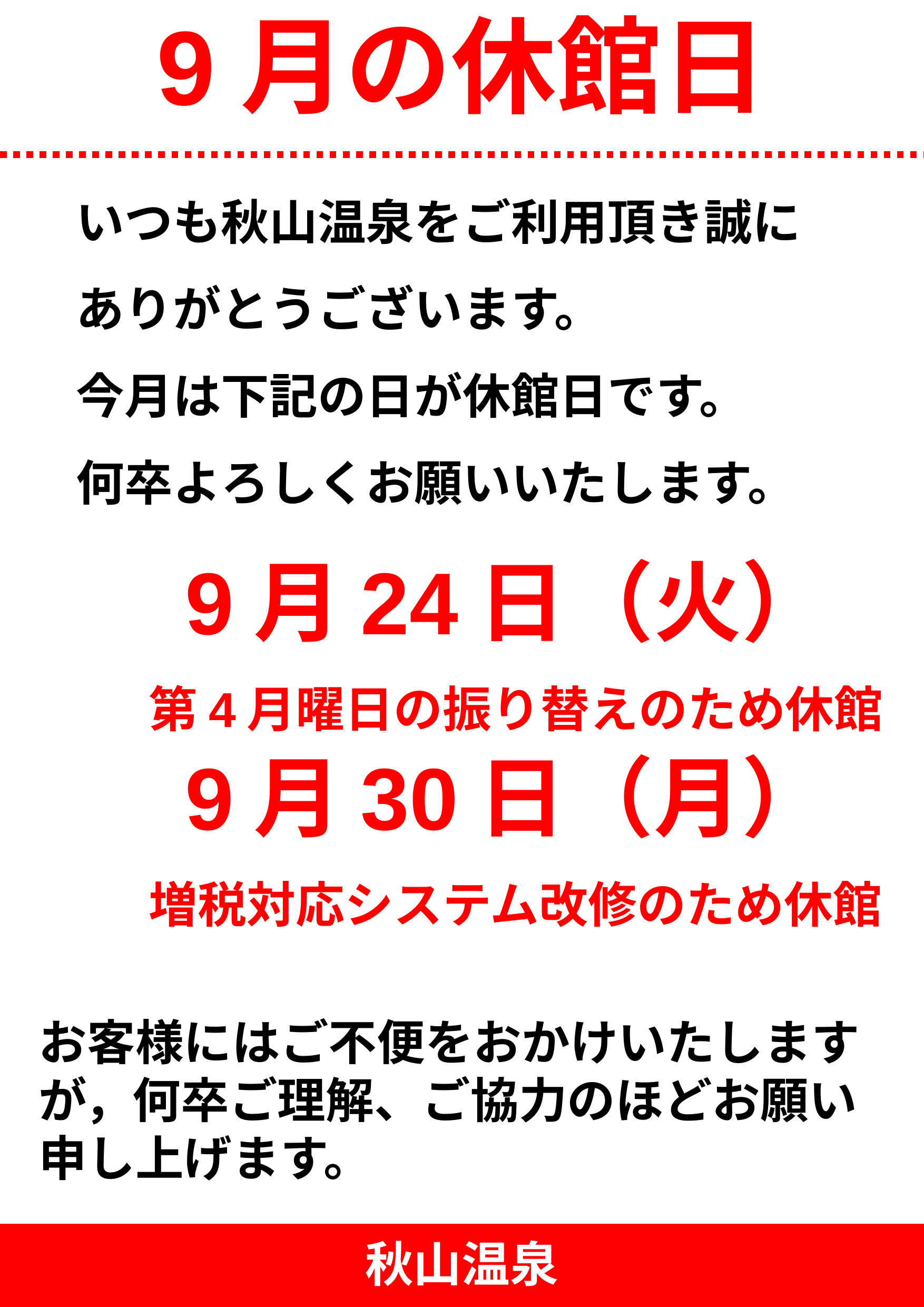

# 9月の休館日
　いつも秋山温泉をご利用頂き誠に
　ありがとうございます。
　今月は下記の日が休館日です。
　何卒よろしくお願いいたします。

　9月24日（火）
　第4月曜日の振り替えのため休館
　9月30日（月）
　増税対応システム改修のため休館

お客様にはご不便をおかけいたしますが，何卒ご理解、ご協力のほどお願い申し上げます。
秋山温泉